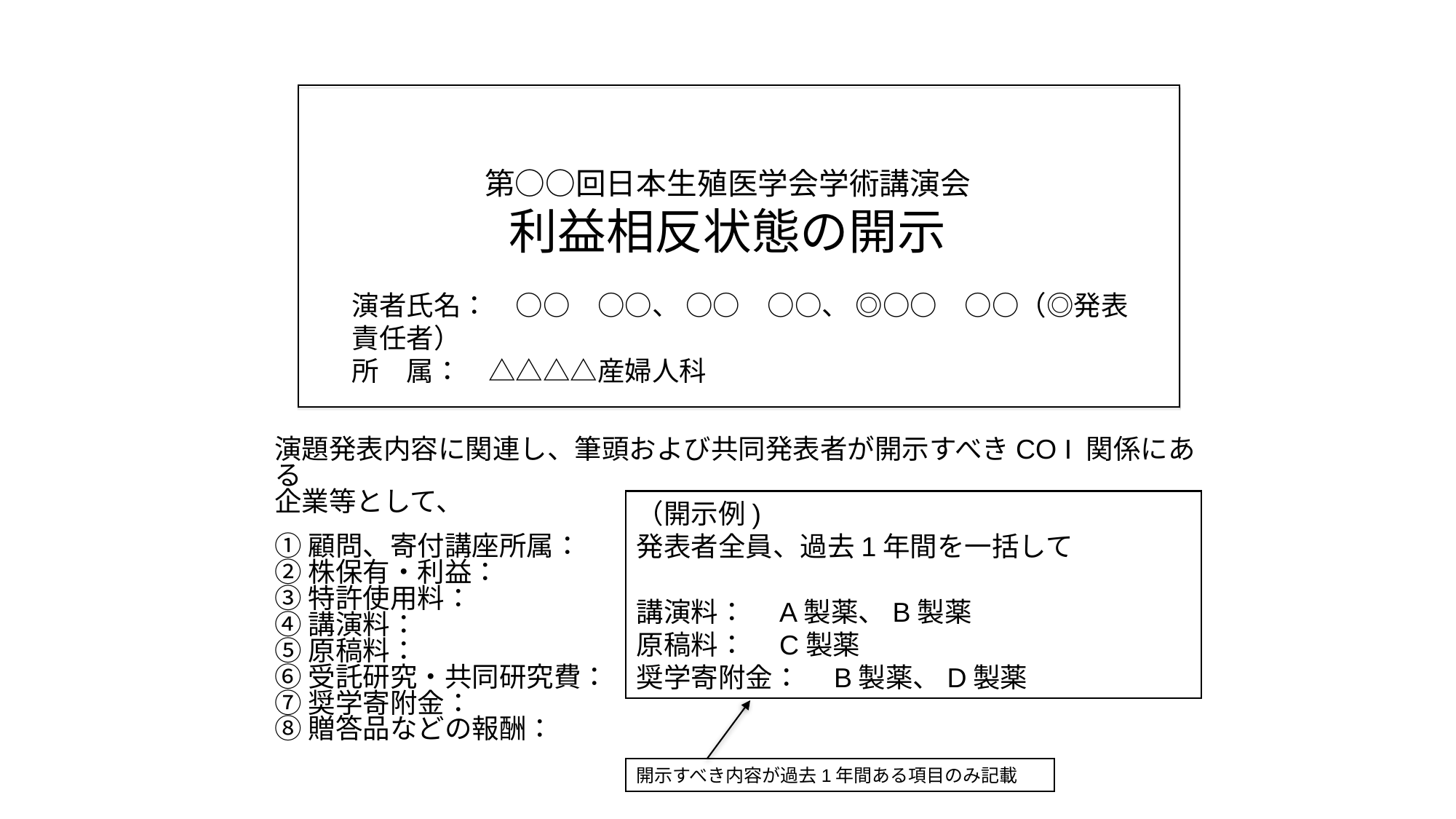

第○○回日本生殖医学会学術講演会
利益相反状態の開示

演者氏名：　○○　○○、 ○○　○○、 ◎○○　○○（◎発表責任者）
所　属：　△△△△産婦人科
演題発表内容に関連し、筆頭および共同発表者が開示すべきCO I 関係にある
企業等として、
①顧問、寄付講座所属：
②株保有・利益：
③特許使用料：
④講演料：
⑤原稿料：
⑥受託研究・共同研究費：
⑦奨学寄附金：
⑧贈答品などの報酬：
（開示例)
発表者全員、過去1年間を一括して

講演料：　A製薬、B製薬
原稿料：　C製薬
奨学寄附金：　B製薬、D製薬
開示すべき内容が過去1年間ある項目のみ記載